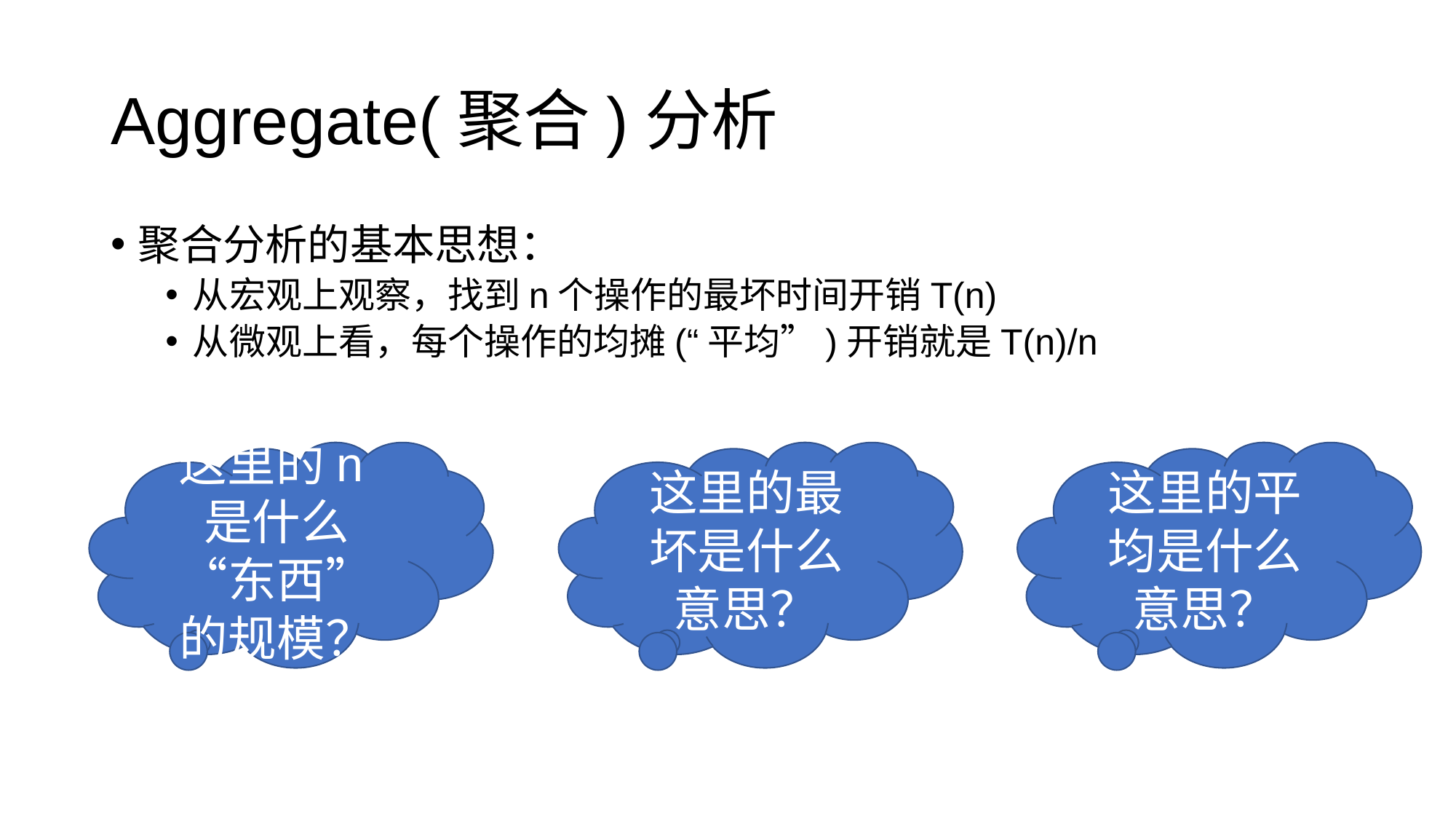

# Aggregate(聚合)分析
聚合分析的基本思想：
从宏观上观察，找到n个操作的最坏时间开销T(n)
从微观上看，每个操作的均摊(“平均”)开销就是T(n)/n
这里的n是什么“东西”的规模？
这里的最坏是什么意思？
这里的平均是什么意思？